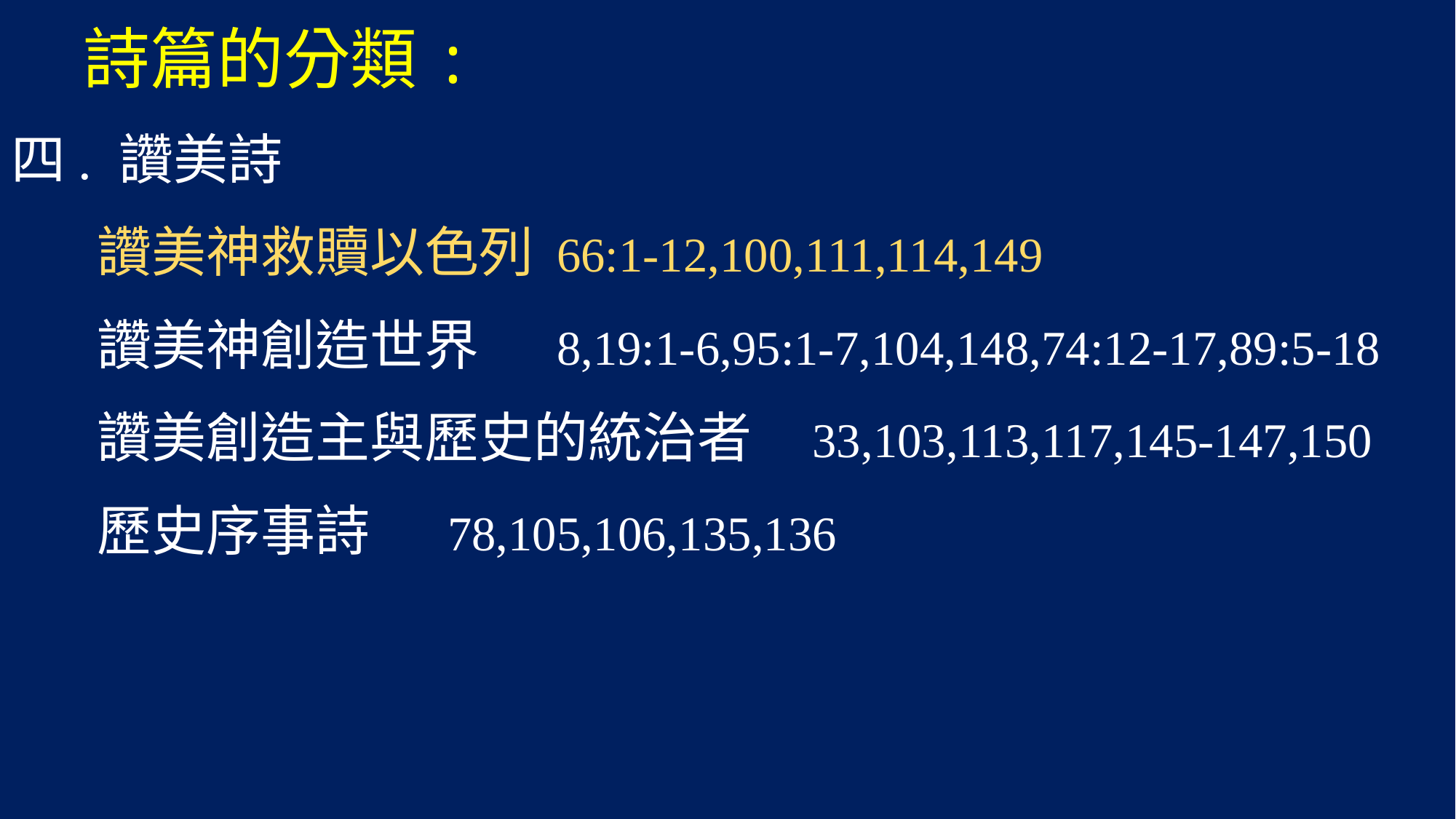

詩篇的分類:
四. 讚美詩
      讚美神救贖以色列	66:1-12,100,111,114,149
      讚美神創造世界	8,19:1-6,95:1-7,104,148,74:12-17,89:5-18
      讚美創造主與歷史的統治者	  33,103,113,117,145-147,150
      歷史序事詩	78,105,106,135,136